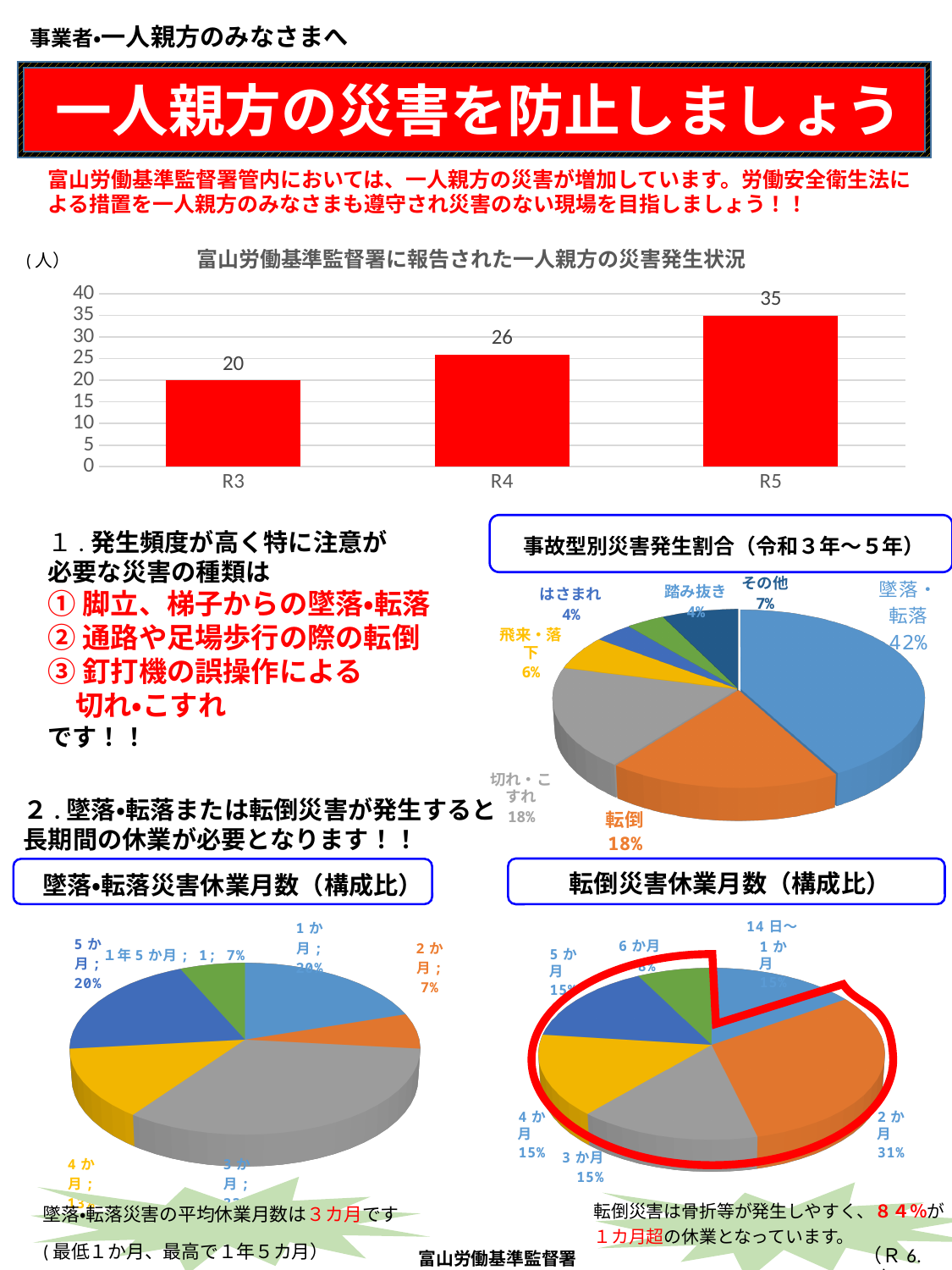

事業者・一人親方のみなさまへ

一人親方の災害を防止しましょう
富山労働基準監督署管内においては、一人親方の災害が増加しています。労働安全衛生法による措置を一人親方のみなさまも遵守され災害のない現場を目指しましょう！！

### Chart: 富山労働基準監督署に報告された一人親方の災害発生状況

| Category | 小売業 |
|---|---|
| R3 | 20.0 |
| R4 | 26.0 |
| R5 | 35.0 |
(人）

事故型別災害発生割合（令和３年～５年）
１.発生頻度が高く特に注意が
必要な災害の種類は
①脚立、梯子からの墜落・転落
②通路や足場歩行の際の転倒
③釘打機の誤操作による
　切れ・こすれ
です！！

[unsupported chart]

２.墜落・転落または転倒災害が発生すると長期間の休業が必要となります！！

転倒災害休業月数（構成比）
墜落・転落災害休業月数（構成比）

[unsupported chart]

[unsupported chart]

墜落・転落災害の平均休業月数は３カ月です
(最低１か月、最高で１年５カ月）

転倒災害は骨折等が発生しやすく、８４％が１カ月超の休業となっています。
（Ｒ6.６）
富山労働基準監督署